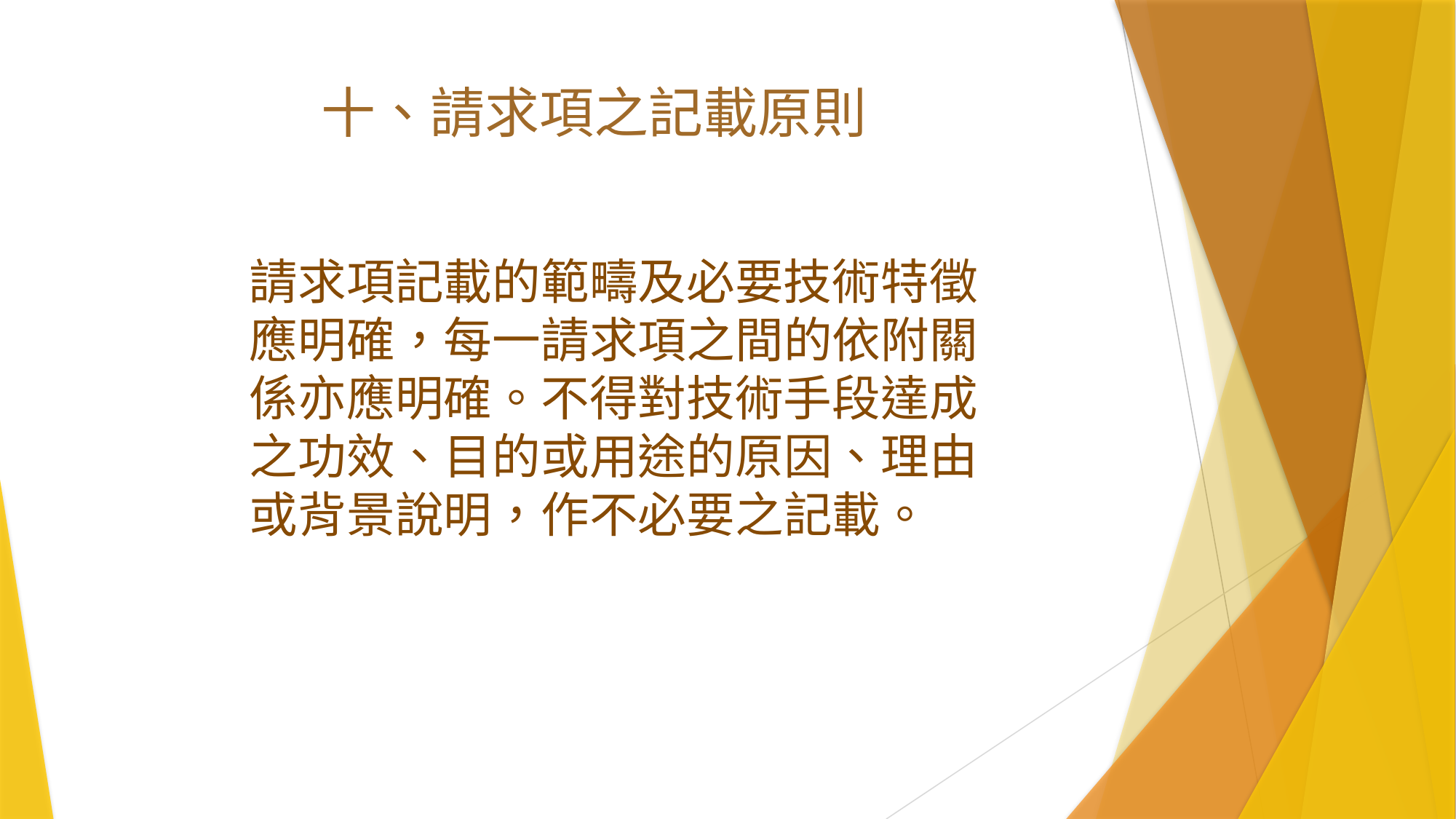

# 十、請求項之記載原則
請求項記載的範疇及必要技術特徵應明確，每一請求項之間的依附關係亦應明確。不得對技術手段達成之功效、目的或用途的原因、理由或背景說明，作不必要之記載。